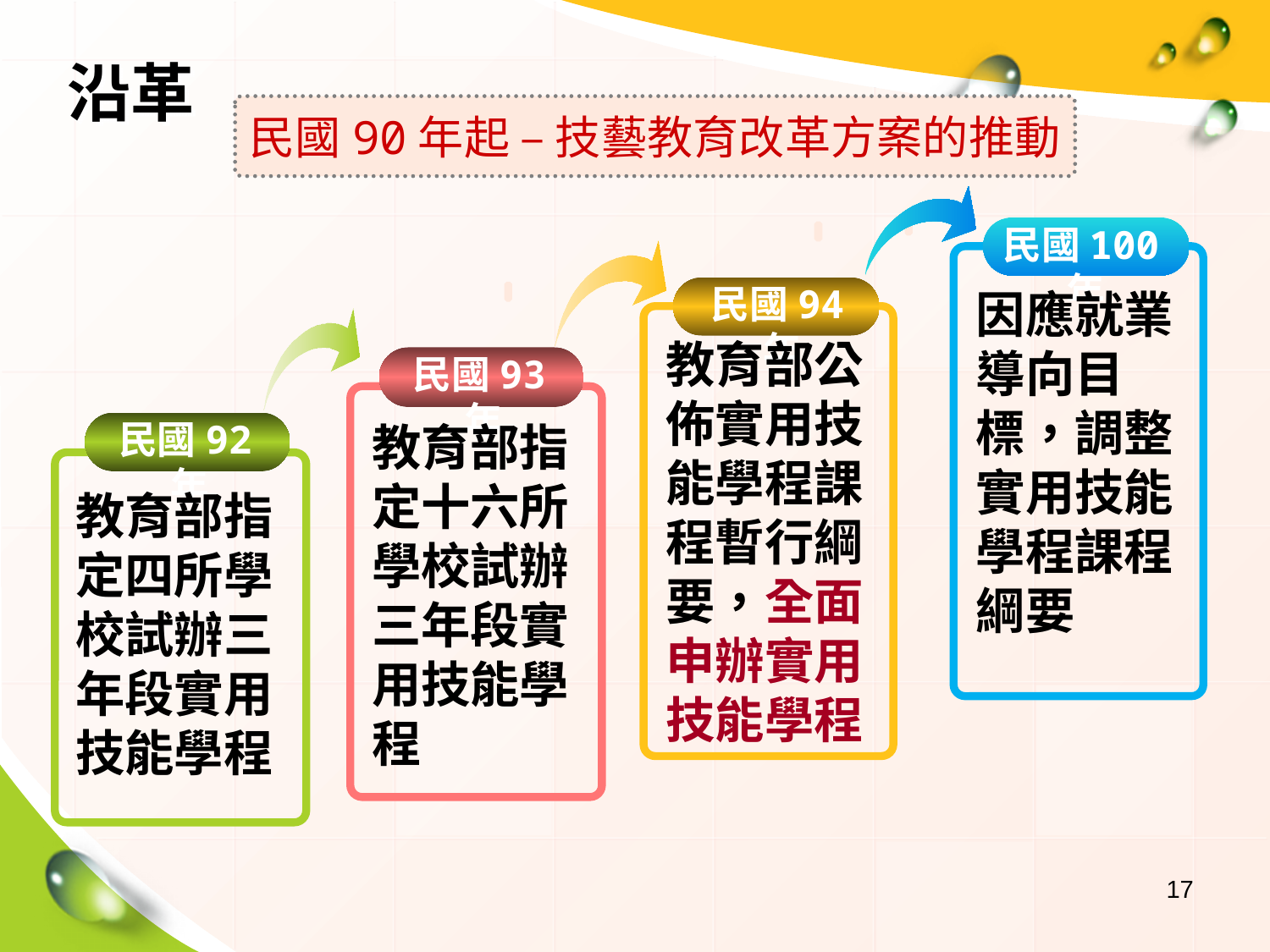

# 沿革
民國90年起 – 技藝教育改革方案的推動

民國100年

因應就業導向目標，調整實用技能學程課程綱要
民國94年

教育部公佈實用技能學程課程暫行綱要，全面申辦實用技能學程

民國93年

教育部指定十六所學校試辦三年段實用技能學程
民國92年

教育部指定四所學校試辦三年段實用技能學程
17